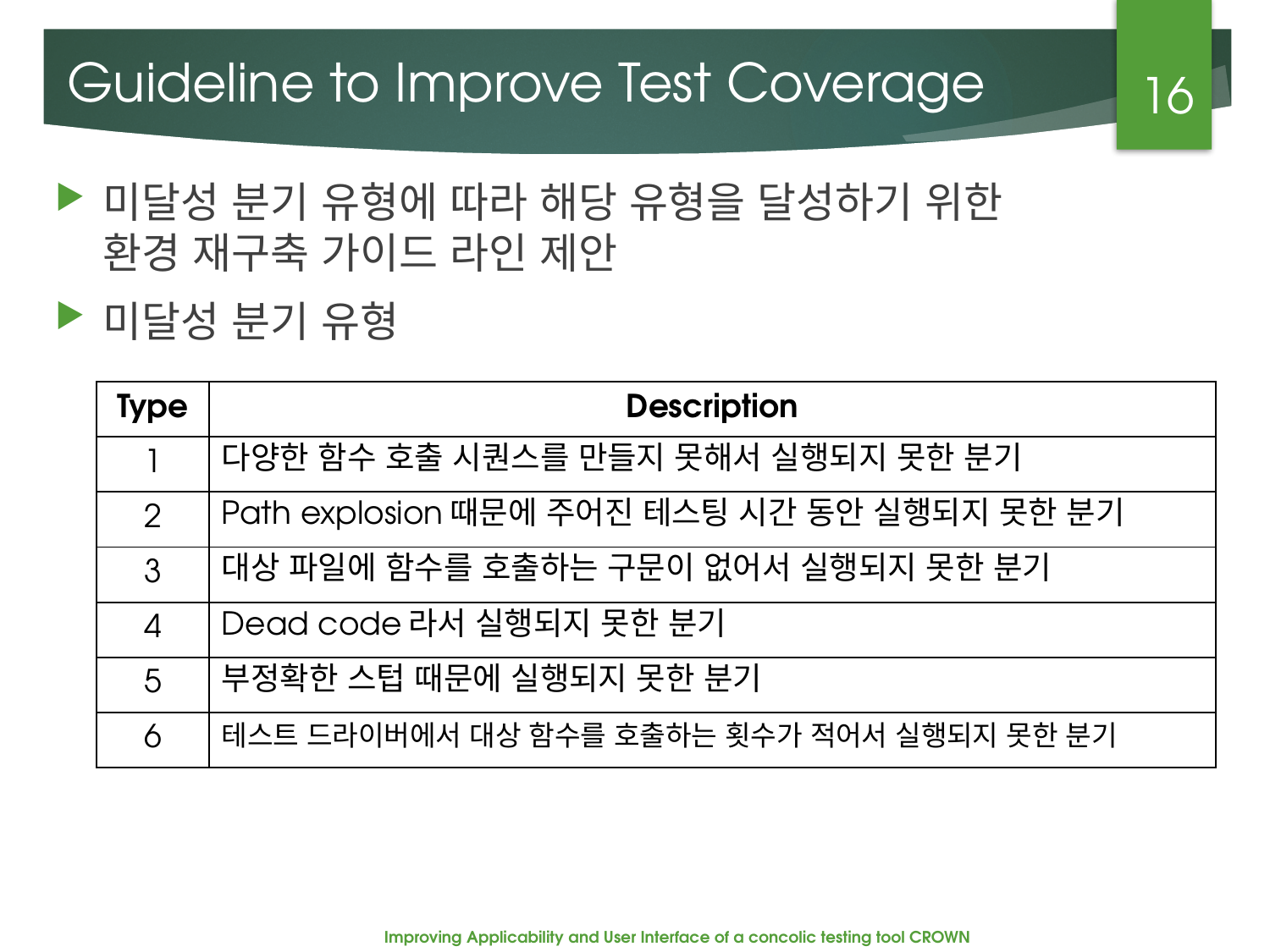

16
# Guideline to Improve Test Coverage
미달성 분기 유형에 따라 해당 유형을 달성하기 위한
환경 재구축 가이드 라인 제안
미달성 분기 유형

| Type | Description |
| --- | --- |
| 1 | 다양한 함수 호출 시퀀스를 만들지 못해서 실행되지 못한 분기 |
| 2 | Path explosion때문에 주어진 테스팅 시간 동안 실행되지 못한 분기 |
| 3 | 대상 파일에 함수를 호출하는 구문이 없어서 실행되지 못한 분기 |
| 4 | Dead code라서 실행되지 못한 분기 |
| 5 | 부정확한 스텁 때문에 실행되지 못한 분기 |
| 6 | 테스트 드라이버에서 대상 함수를 호출하는 횟수가 적어서 실행되지 못한 분기 |
Improving Applicability and User Interface of a concolic testing tool CROWN